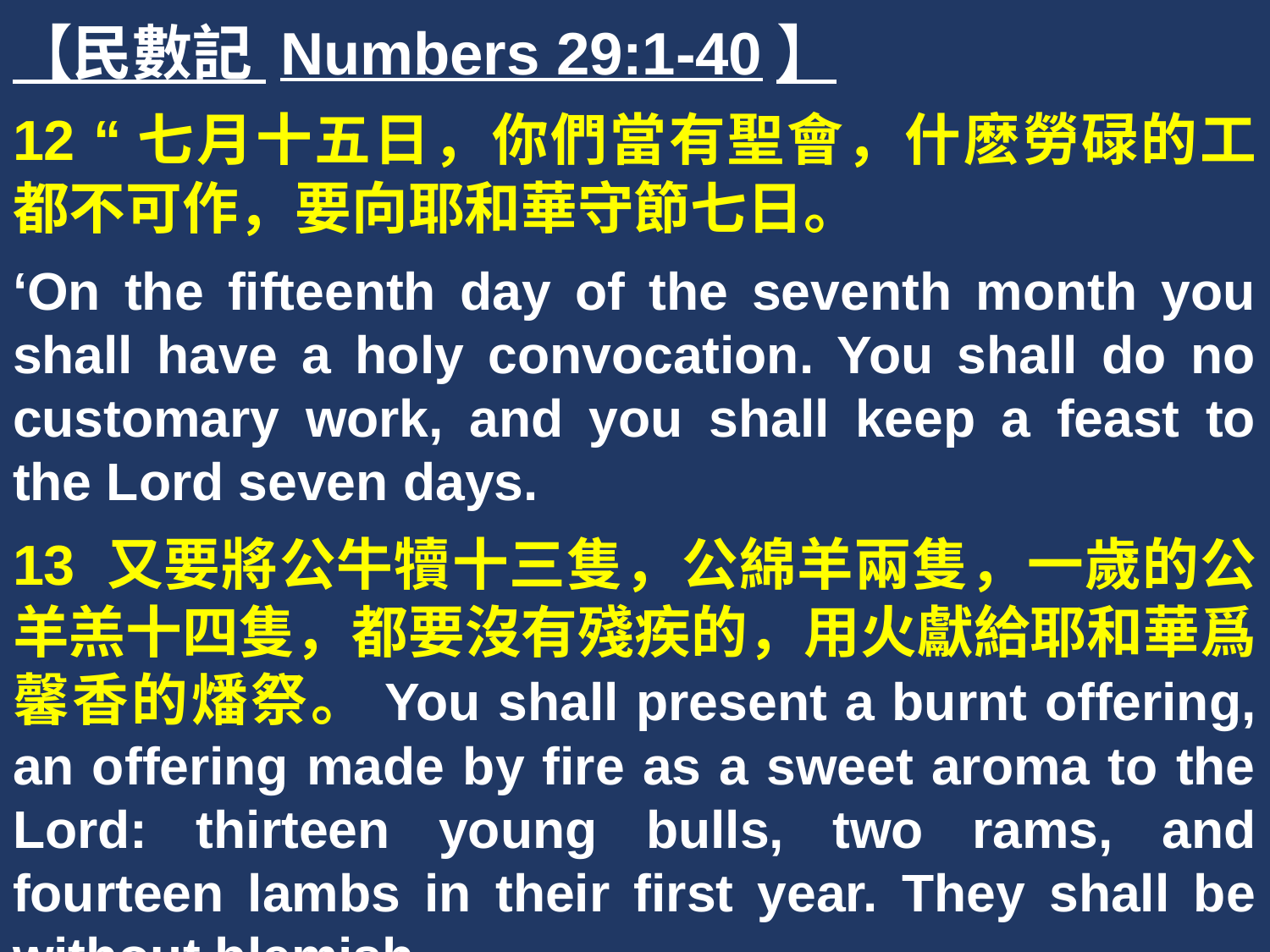

【民數記 Numbers 29:1-40】
12 “七月十五日，你們當有聖會，什麽勞碌的工都不可作，要向耶和華守節七日。
‘On the fifteenth day of the seventh month you shall have a holy convocation. You shall do no customary work, and you shall keep a feast to the Lord seven days.
13 又要將公牛犢十三隻，公綿羊兩隻，一歲的公羊羔十四隻，都要沒有殘疾的，用火獻給耶和華爲馨香的燔祭。You shall present a burnt offering, an offering made by fire as a sweet aroma to the Lord: thirteen young bulls, two rams, and fourteen lambs in their first year. They shall be without blemish.